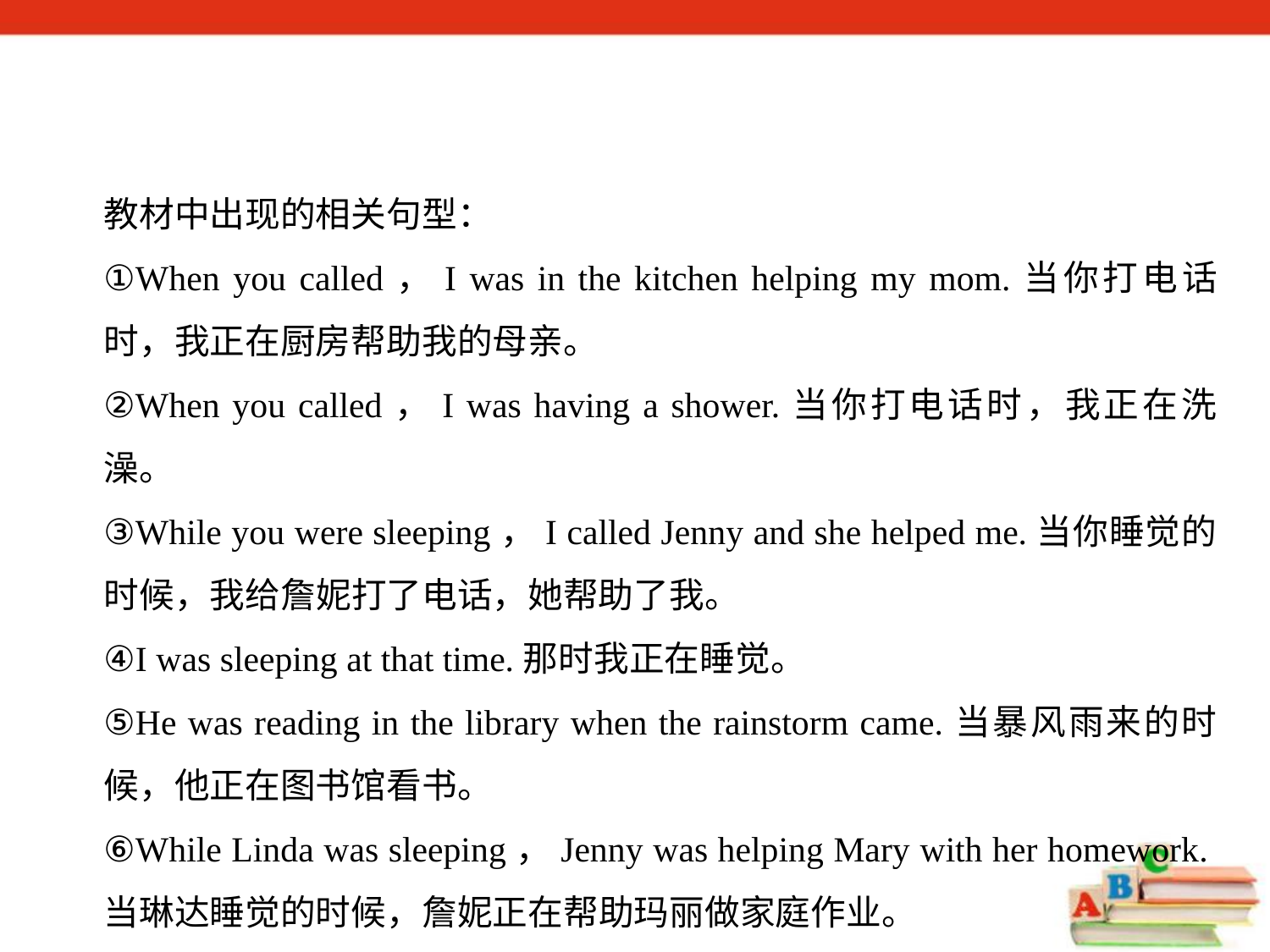

教材中出现的相关句型：
①When you called，I was in the kitchen helping my mom.当你打电话时，我正在厨房帮助我的母亲。
②When you called，I was having a shower.当你打电话时，我正在洗澡。
③While you were sleeping，I called Jenny and she helped me.当你睡觉的时候，我给詹妮打了电话，她帮助了我。
④I was sleeping at that time.那时我正在睡觉。
⑤He was reading in the library when the rainstorm came.当暴风雨来的时候，他正在图书馆看书。
⑥While Linda was sleeping，Jenny was helping Mary with her homework.当琳达睡觉的时候，詹妮正在帮助玛丽做家庭作业。